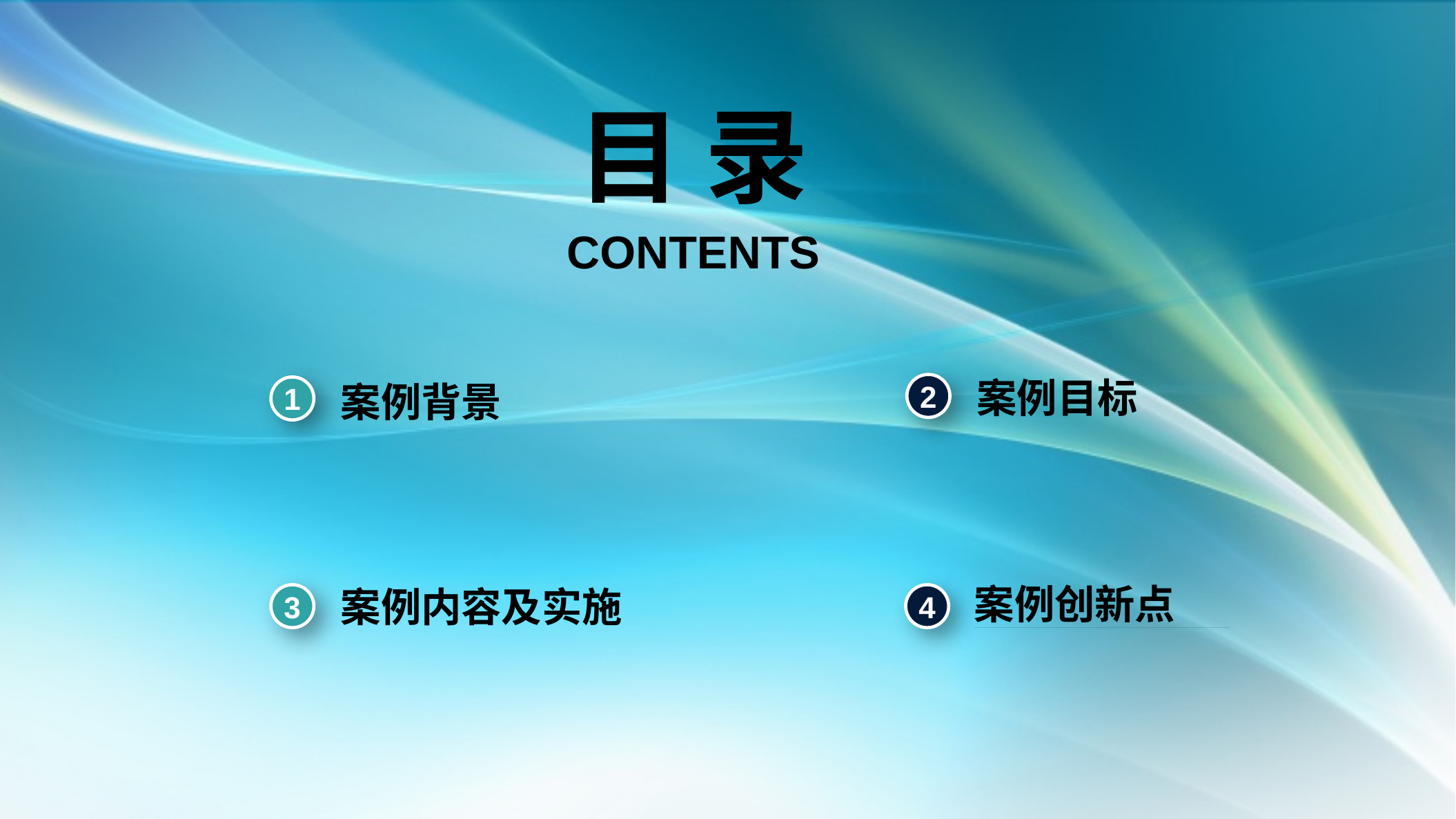

目 录
CONTENTS
案例目标
2
案例背景
1
案例创新点
案例内容及实施
3
4